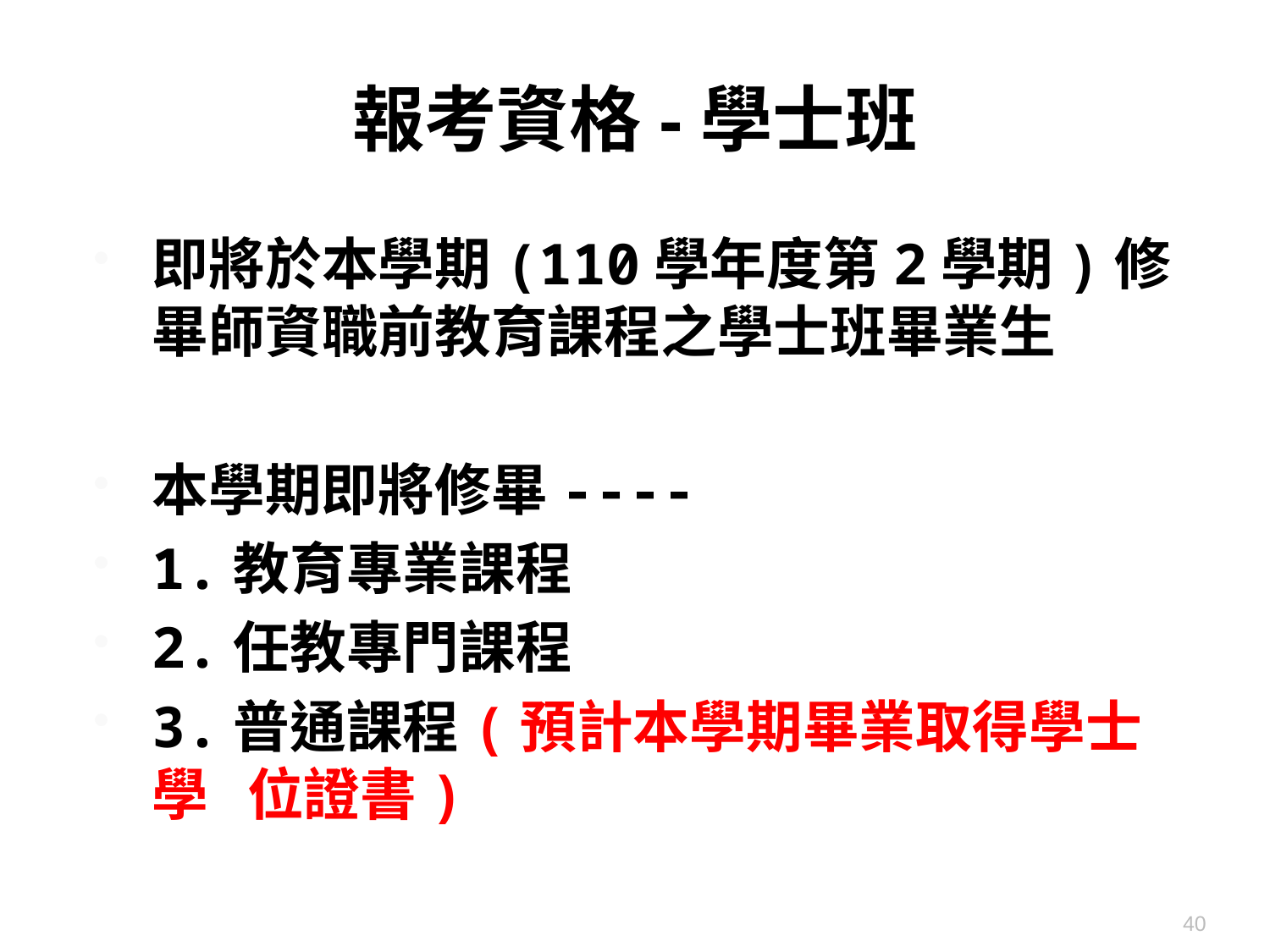

# 報考資格-學士班
即將於本學期(110學年度第2學期)修畢師資職前教育課程之學士班畢業生

本學期即將修畢----
1.教育專業課程
2.任教專門課程
3.普通課程(預計本學期畢業取得學士學   位證書)

40